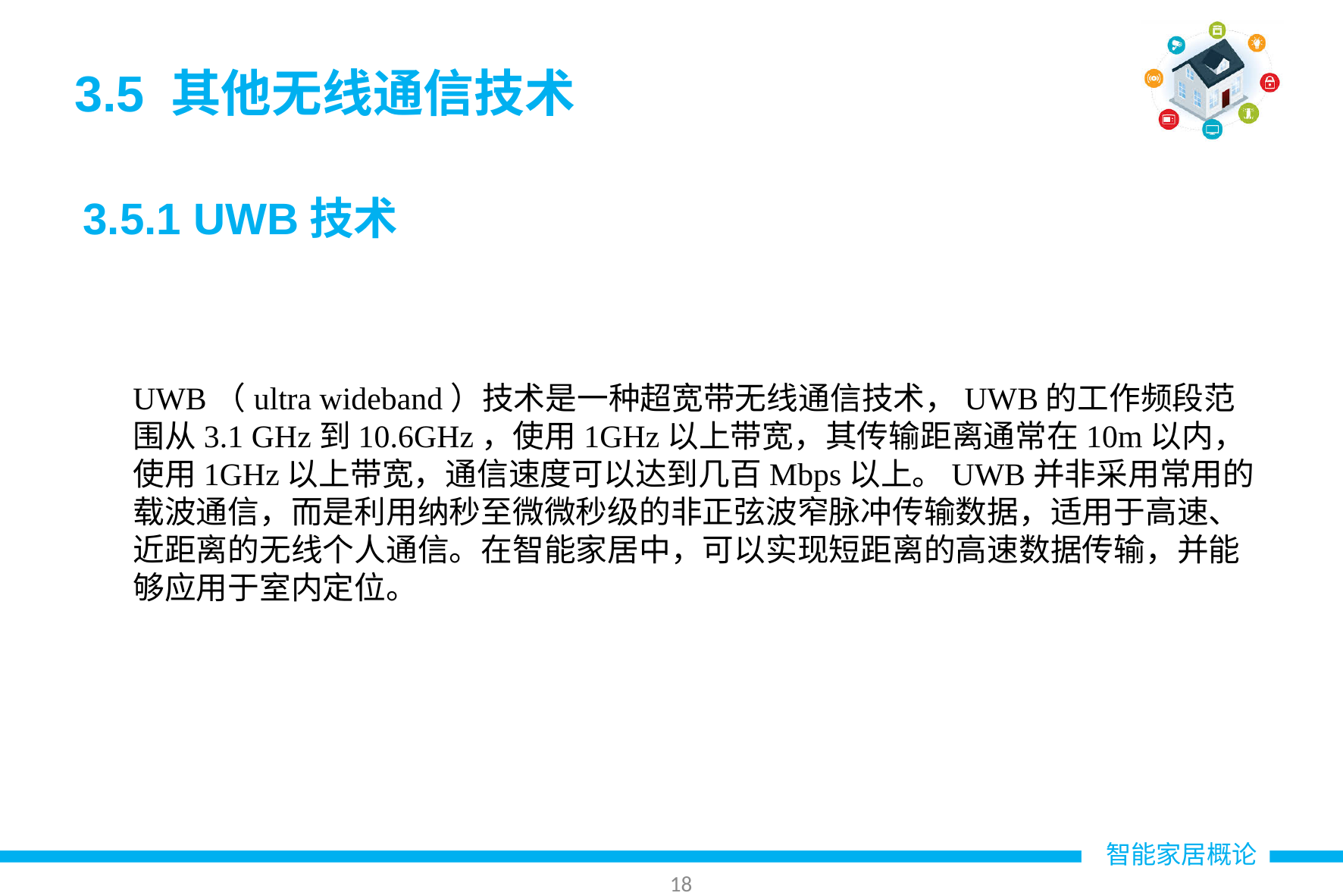

# 3.5 其他无线通信技术
3.5.1 UWB技术
UWB（ultra wideband）技术是一种超宽带无线通信技术，UWB的工作频段范围从3.1 GHz到10.6GHz，使用1GHz以上带宽，其传输距离通常在10m以内，使用1GHz以上带宽，通信速度可以达到几百Mbps以上。UWB并非采用常用的载波通信，而是利用纳秒至微微秒级的非正弦波窄脉冲传输数据，适用于高速、近距离的无线个人通信。在智能家居中，可以实现短距离的高速数据传输，并能够应用于室内定位。
18